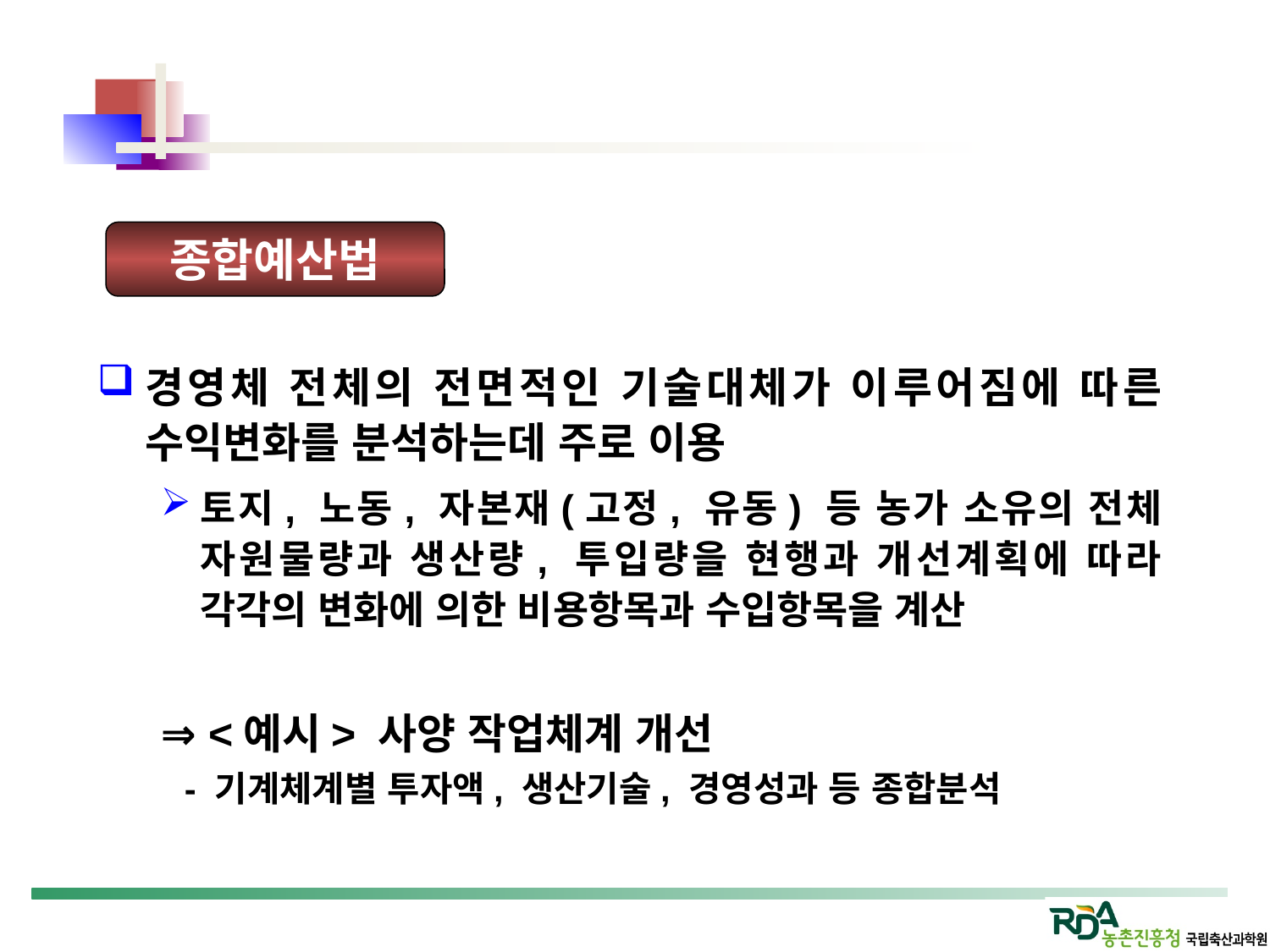

종합예산법
경영체 전체의 전면적인 기술대체가 이루어짐에 따른 수익변화를 분석하는데 주로 이용
토지, 노동, 자본재(고정, 유동) 등 농가 소유의 전체 자원물량과 생산량, 투입량을 현행과 개선계획에 따라 각각의 변화에 의한 비용항목과 수입항목을 계산

⇒ <예시> 사양 작업체계 개선
  - 기계체계별 투자액, 생산기술, 경영성과 등 종합분석